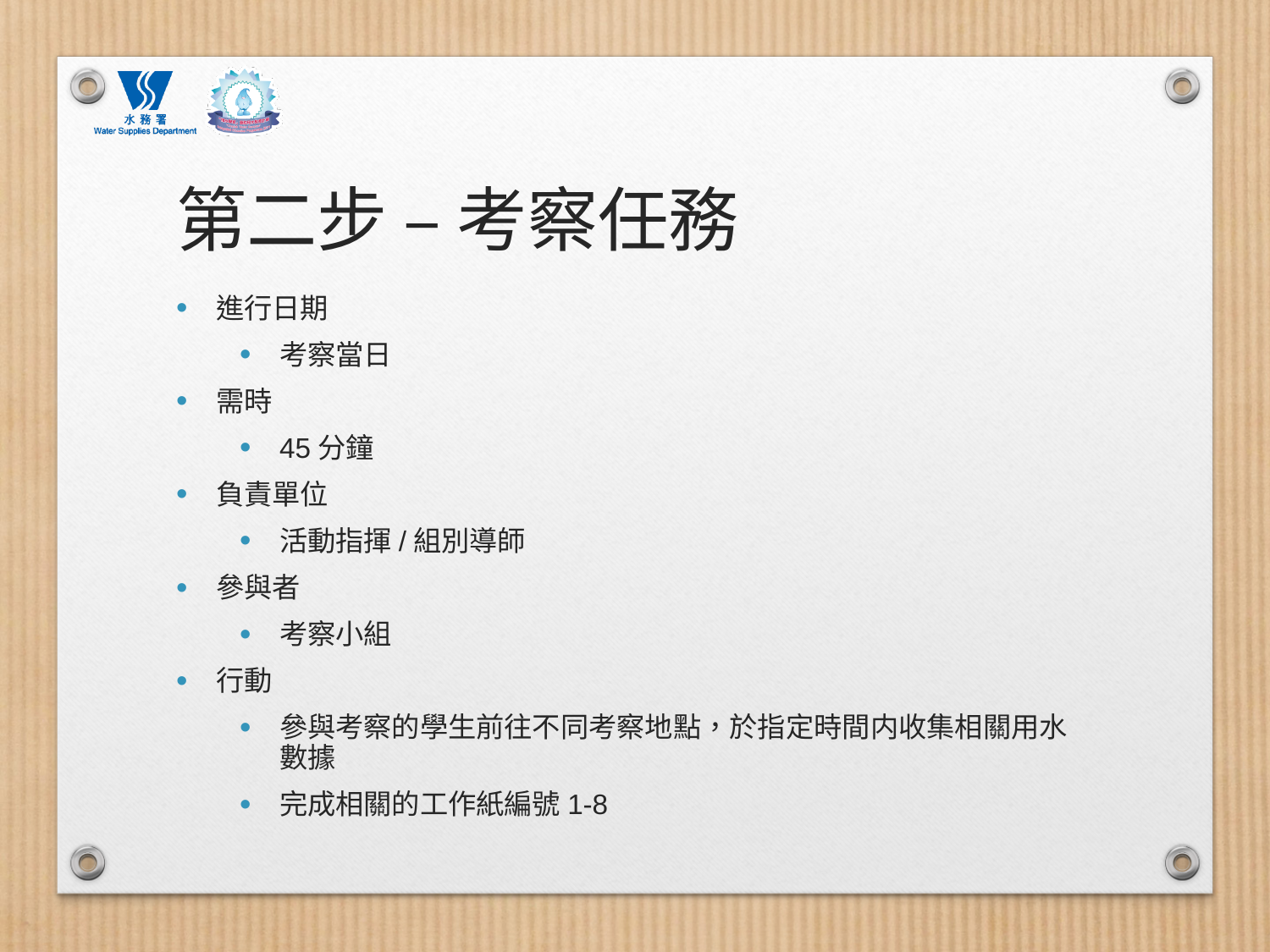

# 第二步 – 考察任務
進行日期
考察當日
需時
45分鐘
負責單位
活動指揮/組別導師
參與者
考察小組
行動
參與考察的學生前往不同考察地點，於指定時間内收集相關用水數據
完成相關的工作紙編號1-8